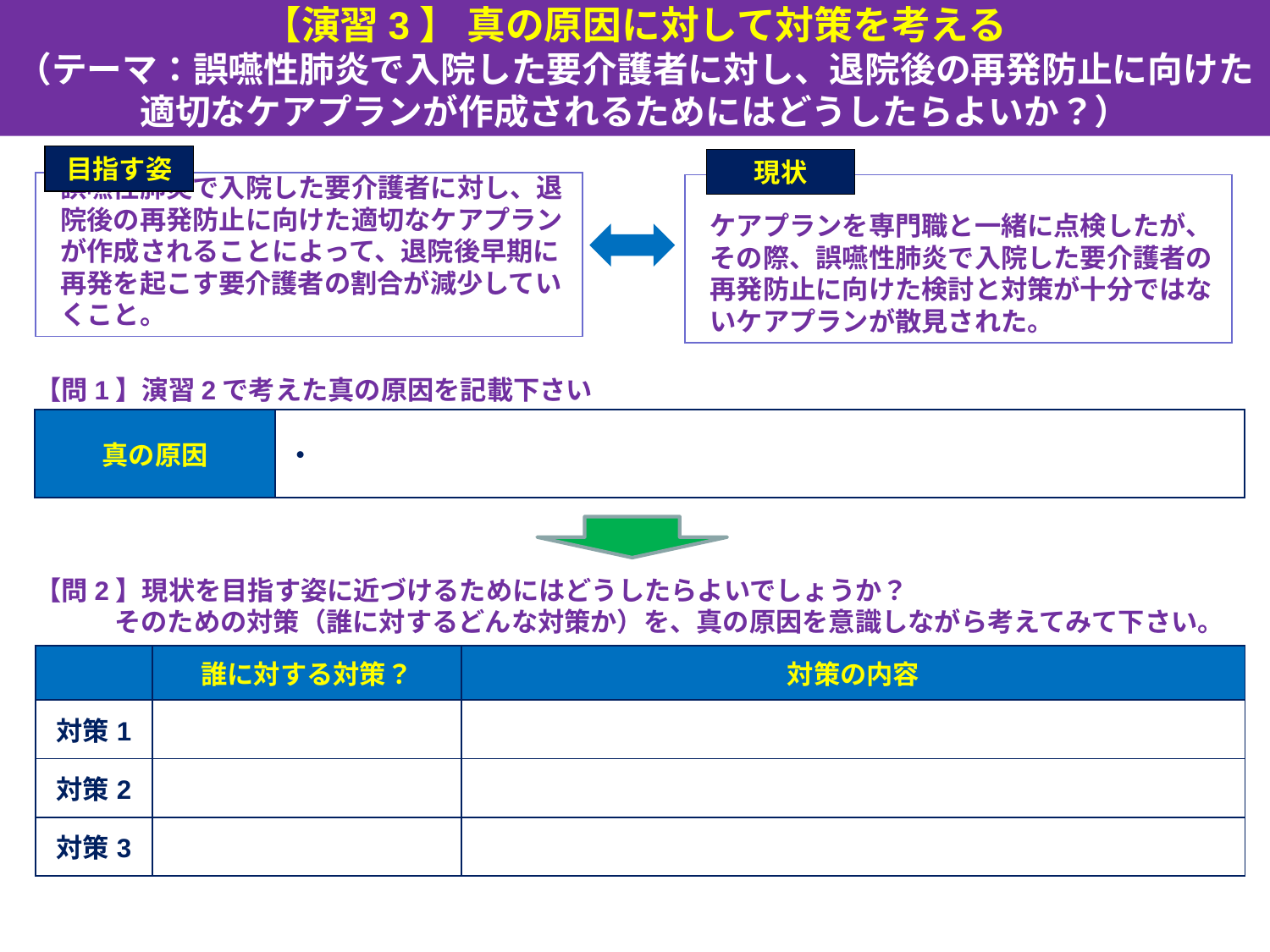

【演習3】 真の原因に対して対策を考える
（テーマ：誤嚥性肺炎で入院した要介護者に対し、退院後の再発防止に向けた
適切なケアプランが作成されるためにはどうしたらよいか？）
目指す姿
現状
誤嚥性肺炎で入院した要介護者に対し、退院後の再発防止に向けた適切なケアプランが作成されることによって、退院後早期に再発を起こす要介護者の割合が減少していくこと。
ケアプランを専門職と一緒に点検したが、その際、誤嚥性肺炎で入院した要介護者の再発防止に向けた検討と対策が十分ではないケアプランが散見された。

【問1】演習2で考えた真の原因を記載下さい
| 真の原因 | ・ |
| --- | --- |

【問2】現状を目指す姿に近づけるためにはどうしたらよいでしょうか？
　　　そのための対策（誰に対するどんな対策か）を、真の原因を意識しながら考えてみて下さい。
|  | 誰に対する対策？ | 対策の内容 |
| --- | --- | --- |
| 対策1 |  |  |
| 対策2 |  |  |
| 対策3 |  |  |